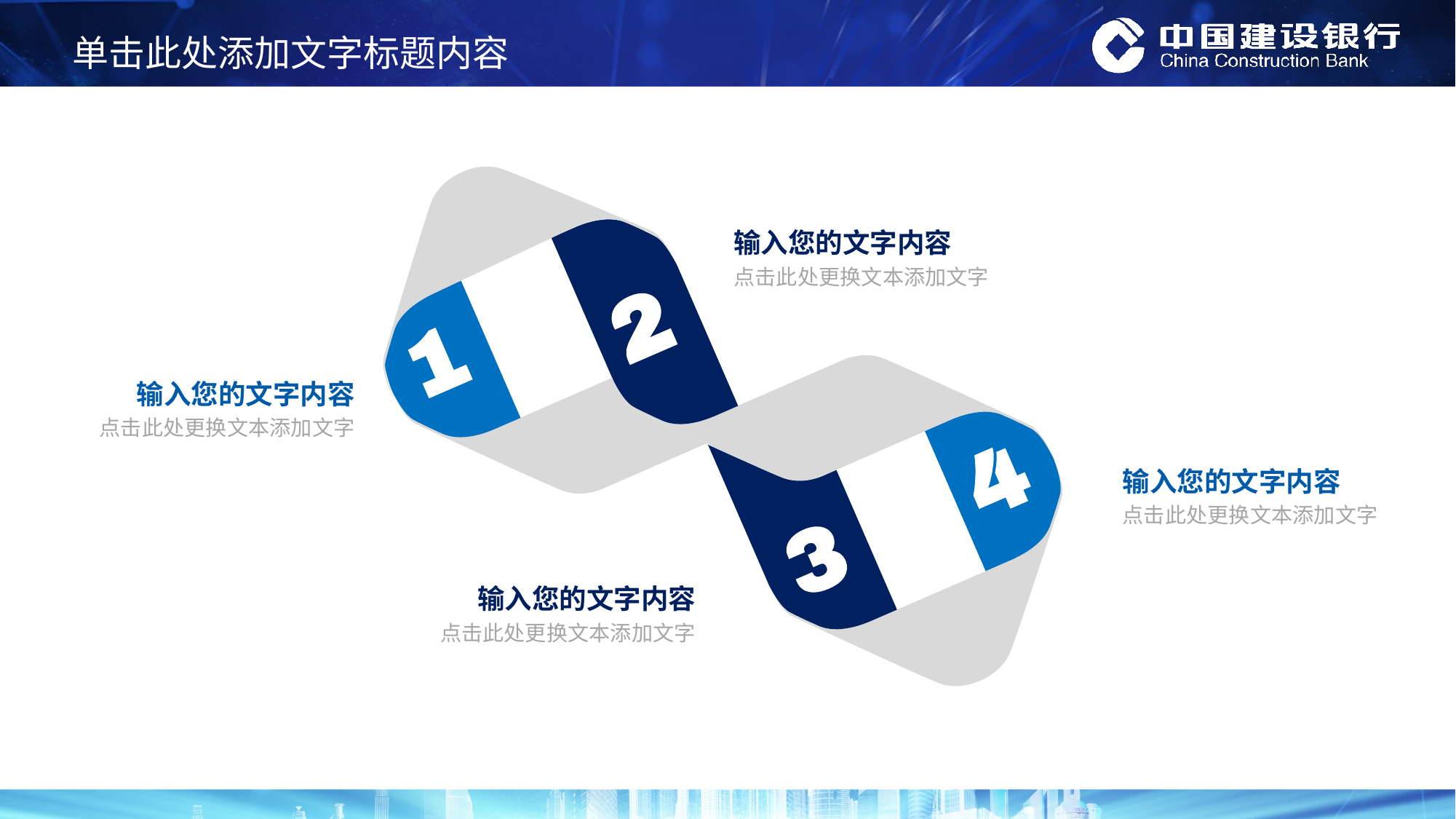

输入您的文字内容
点击此处更换文本添加文字
2

1

输入您的文字内容
点击此处更换文本添加文字

4
输入您的文字内容
点击此处更换文本添加文字
3

输入您的文字内容
点击此处更换文本添加文字